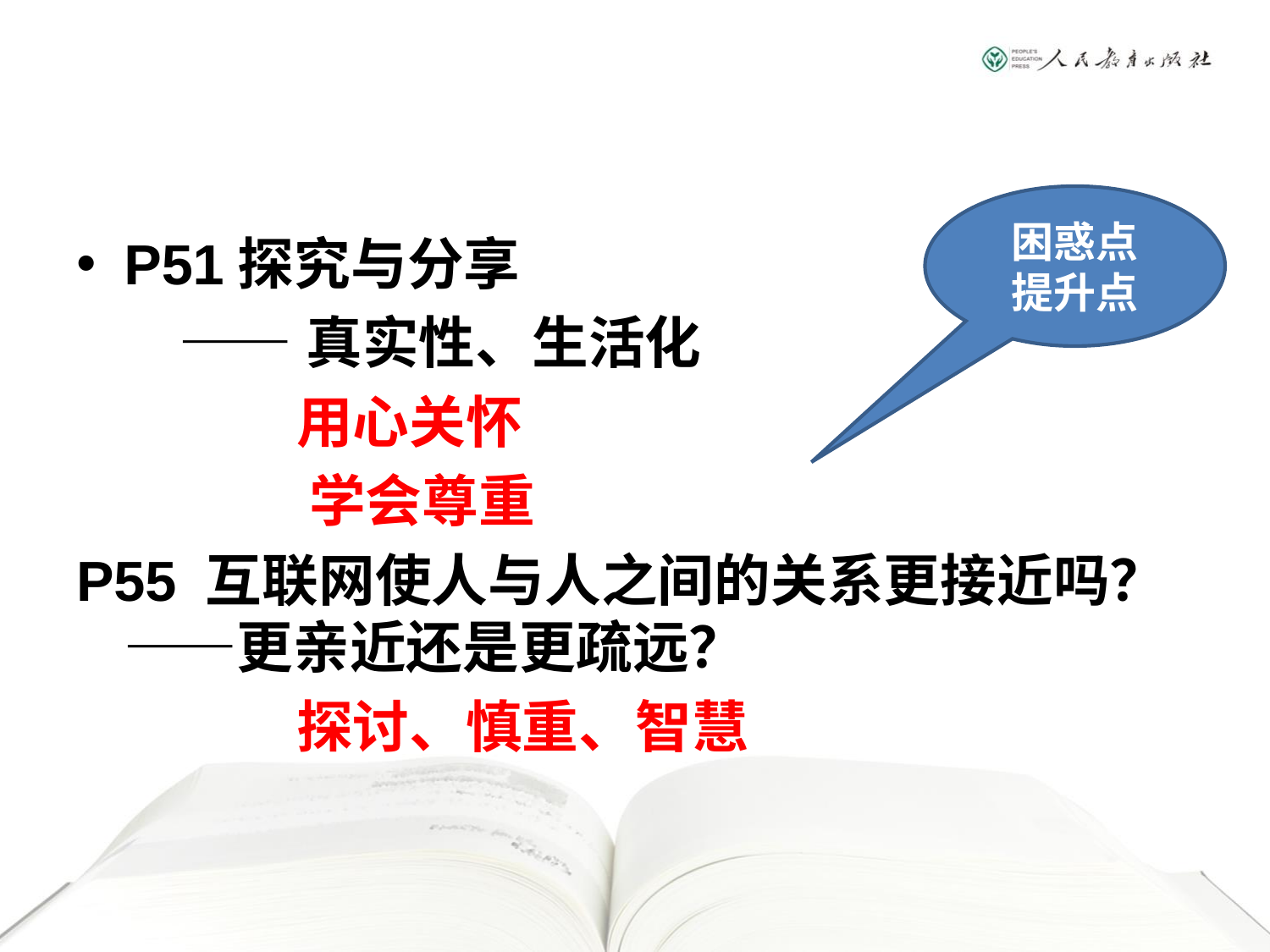

P51探究与分享
        ——真实性、生活化
                用心关怀
                 学会尊重
P55 互联网使人与人之间的关系更接近吗？ ——更亲近还是更疏远？
                探讨、慎重、智慧
困惑点
提升点